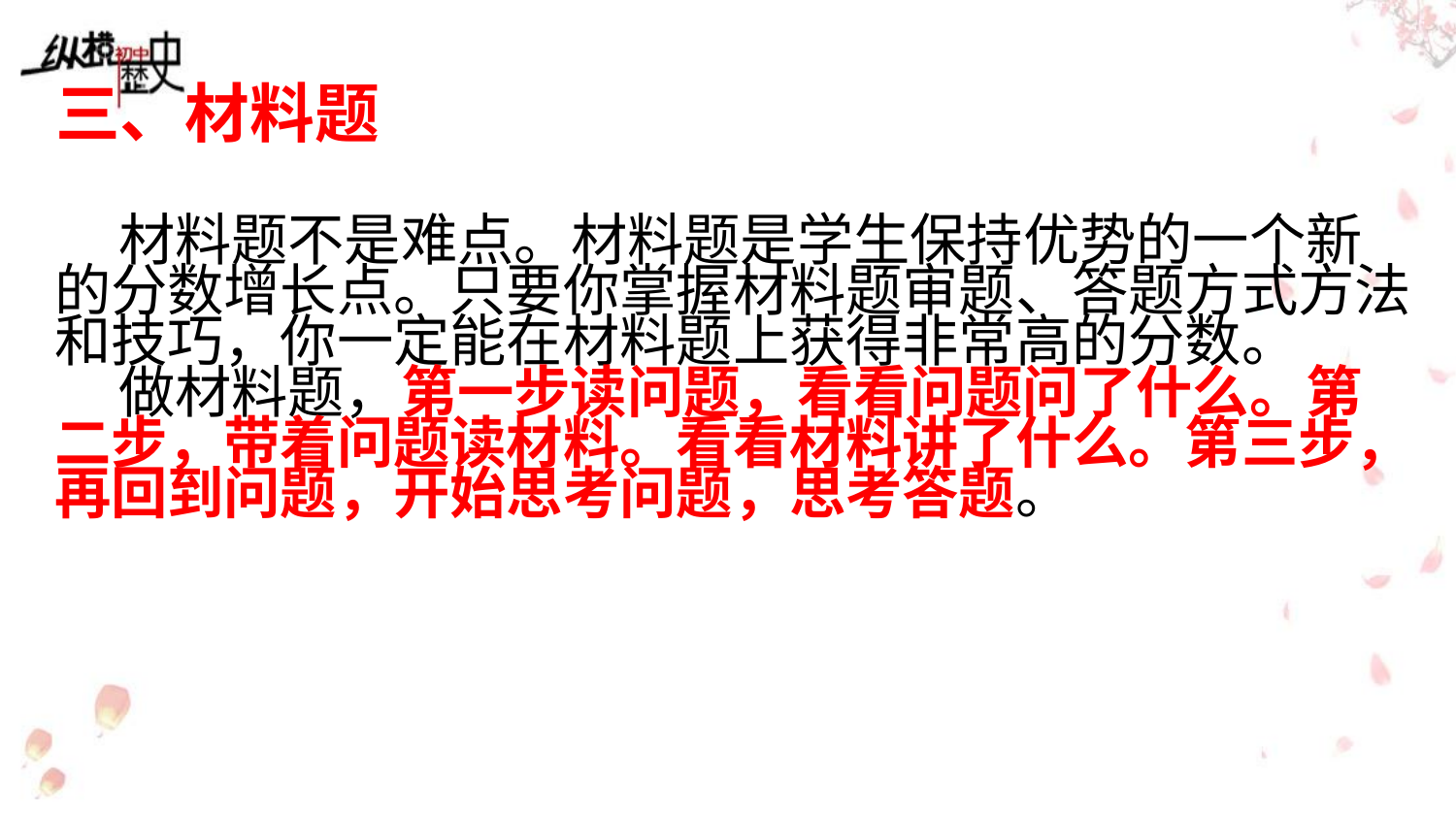

三、材料题
    材料题不是难点。材料题是学生保持优势的一个新的分数增长点。只要你掌握材料题审题、答题方式方法和技巧，你一定能在材料题上获得非常高的分数。
    做材料题，第一步读问题，看看问题问了什么。第二步，带着问题读材料。看看材料讲了什么。第三步，再回到问题，开始思考问题，思考答题。